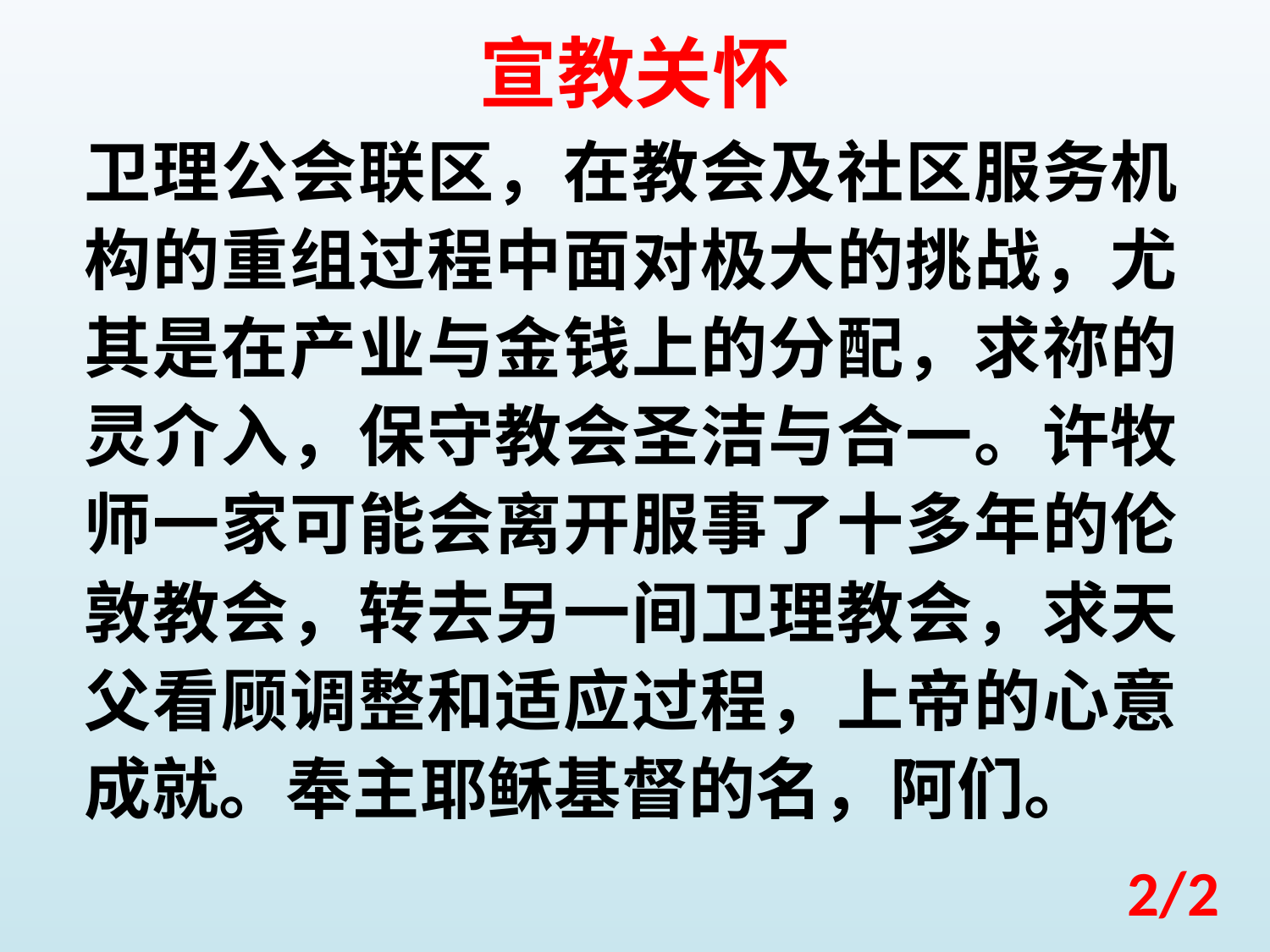

宣教关怀
卫理公会联区，在教会及社区服务机构的重组过程中面对极大的挑战，尤其是在产业与金钱上的分配，求祢的灵介入，保守教会圣洁与合一。许牧师一家可能会离开服事了十多年的伦敦教会，转去另一间卫理教会，求天父看顾调整和适应过程，上帝的心意成就。奉主耶稣基督的名，阿们。
2/2